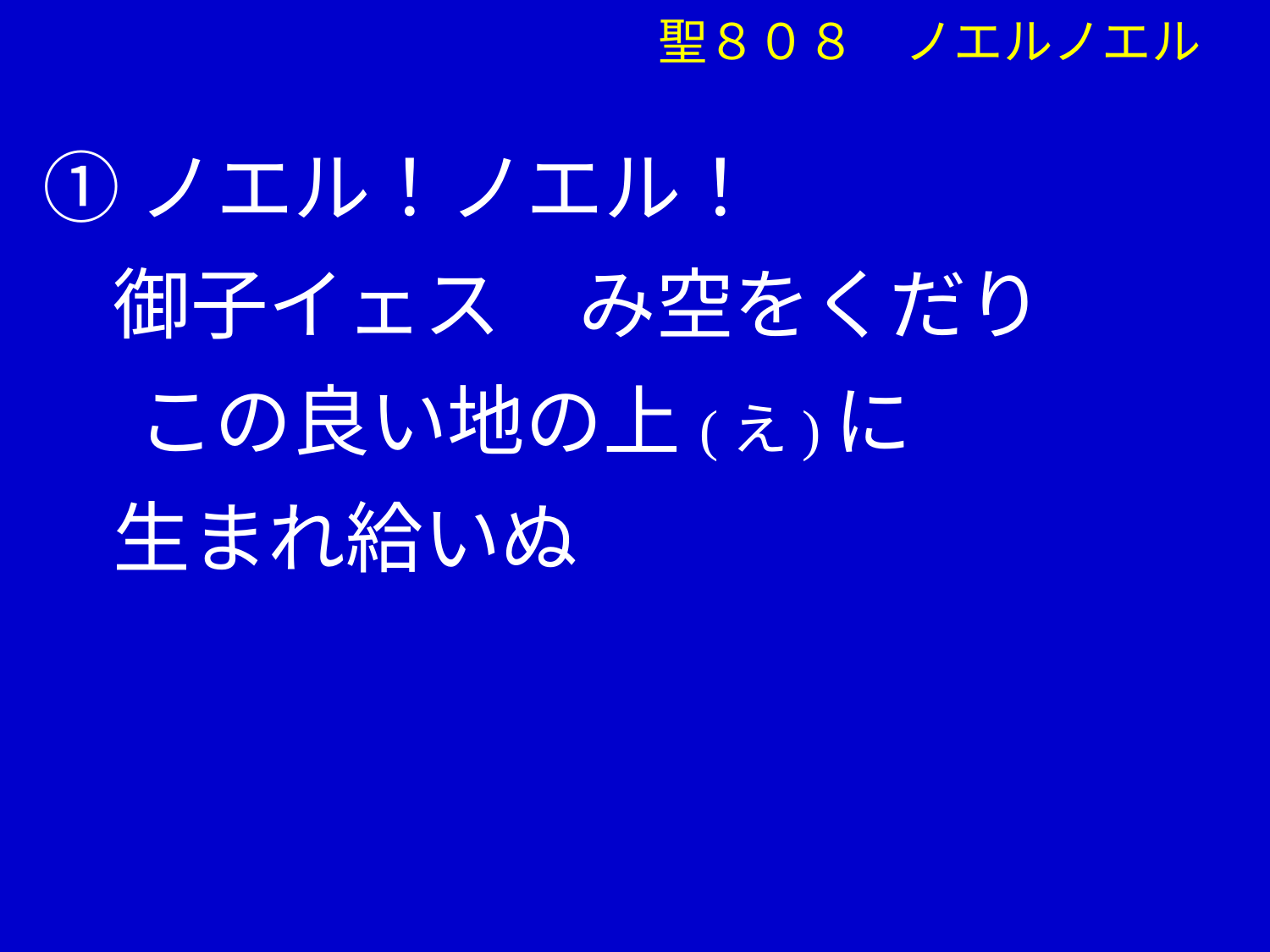

聖８０８　ノエルノエル
①ノエル！ノエル！
   御子イェス　み空をくだり
　 この良い地の上(え)に
   生まれ給いぬ